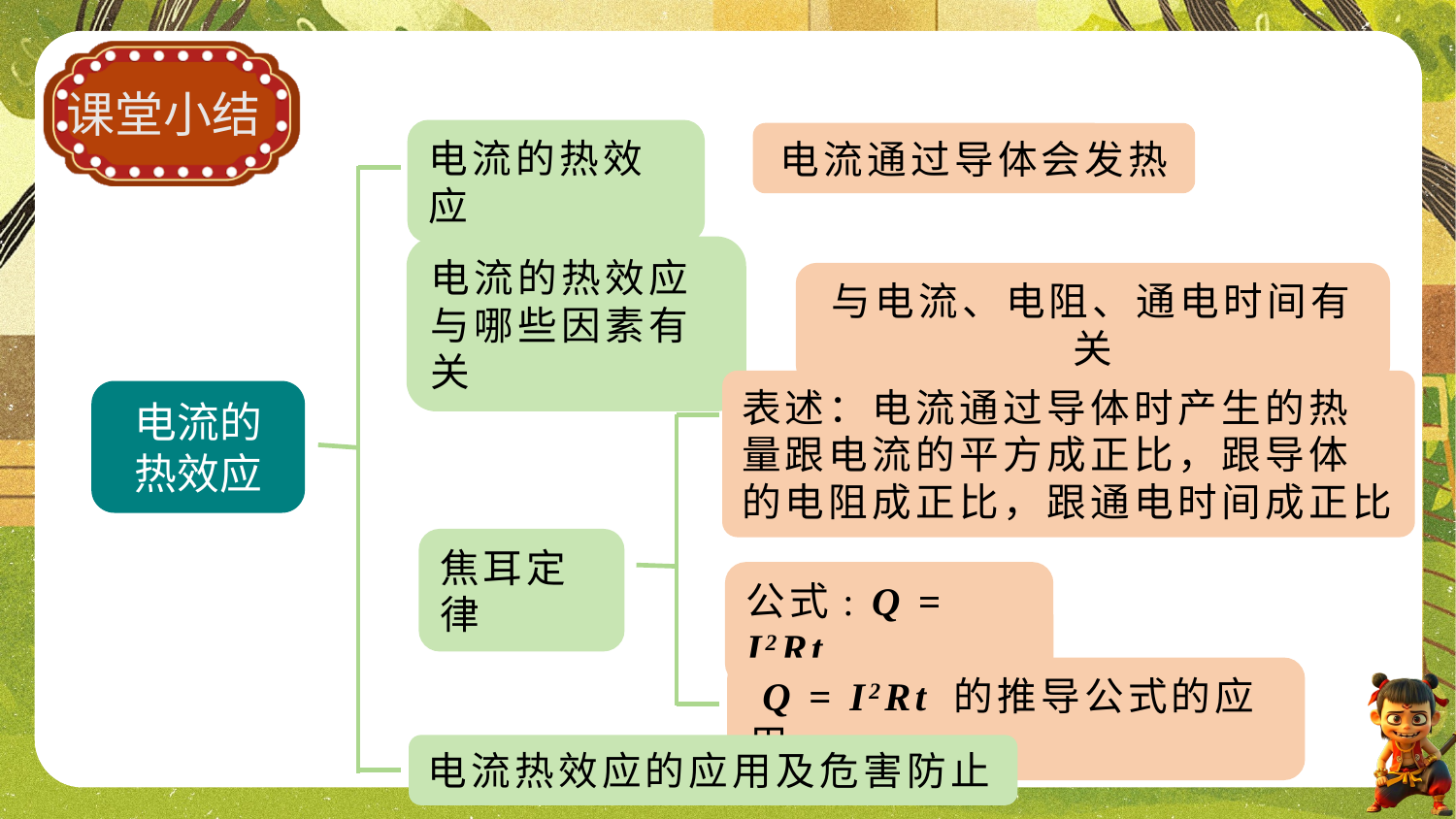

电流的热效应
电流通过导体会发热
电流的热效应与哪些因素有关
与电流、电阻、通电时间有关
表述：电流通过导体时产生的热量跟电流的平方成正比，跟导体的电阻成正比，跟通电时间成正比
电流的热效应
焦耳定律
公式: Q = I2Rt
 Q = I2Rt 的推导公式的应用
电流热效应的应用及危害防止